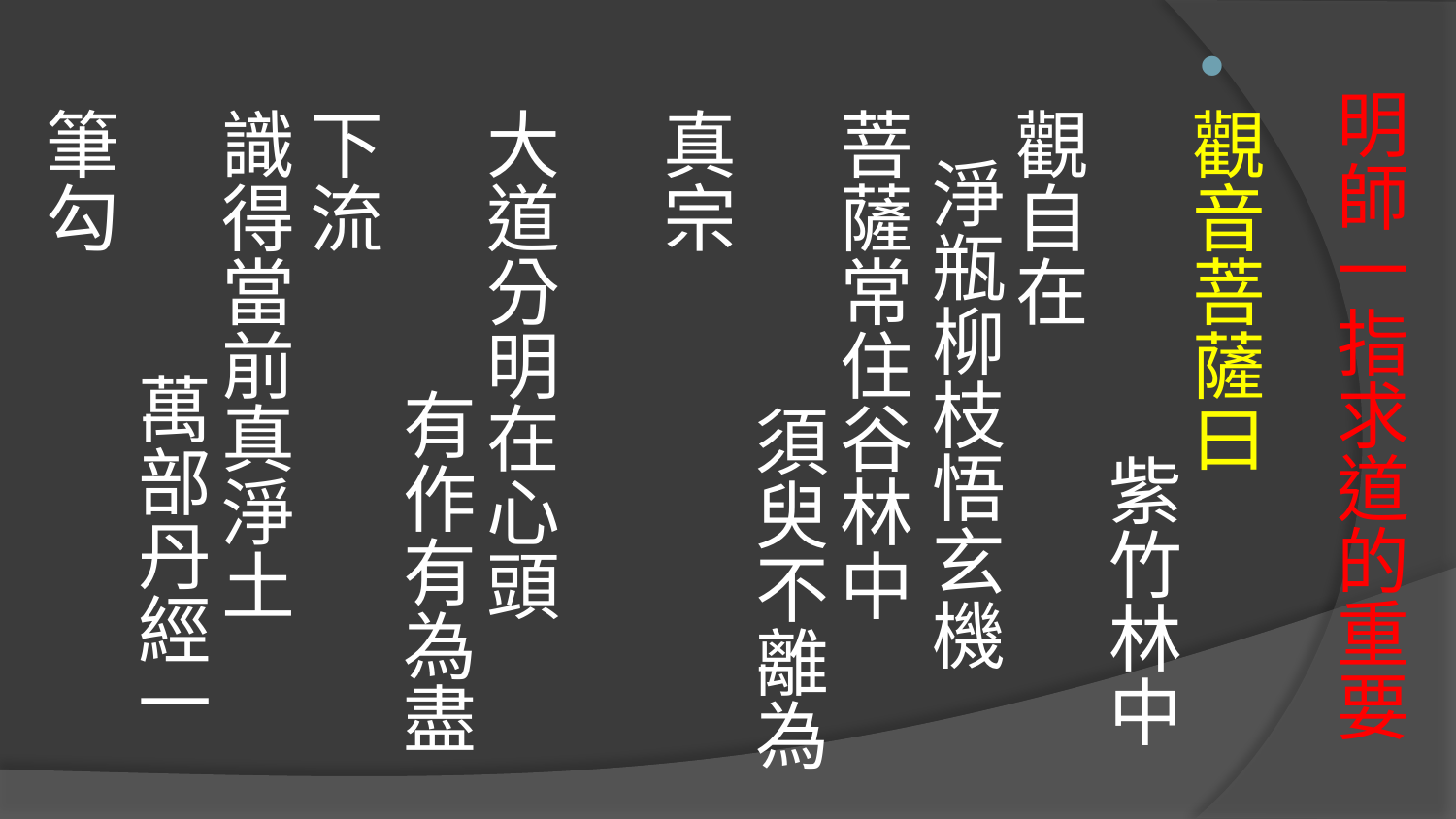

觀音菩薩曰                                        紫竹林中觀自在                              淨瓶柳枝悟玄機
菩薩常住谷林中                            須臾不離為真宗
大道分明在心頭                           有作有為盡下流
識得當前真淨土                          萬部丹經一筆勾
# 明師一指求道的重要